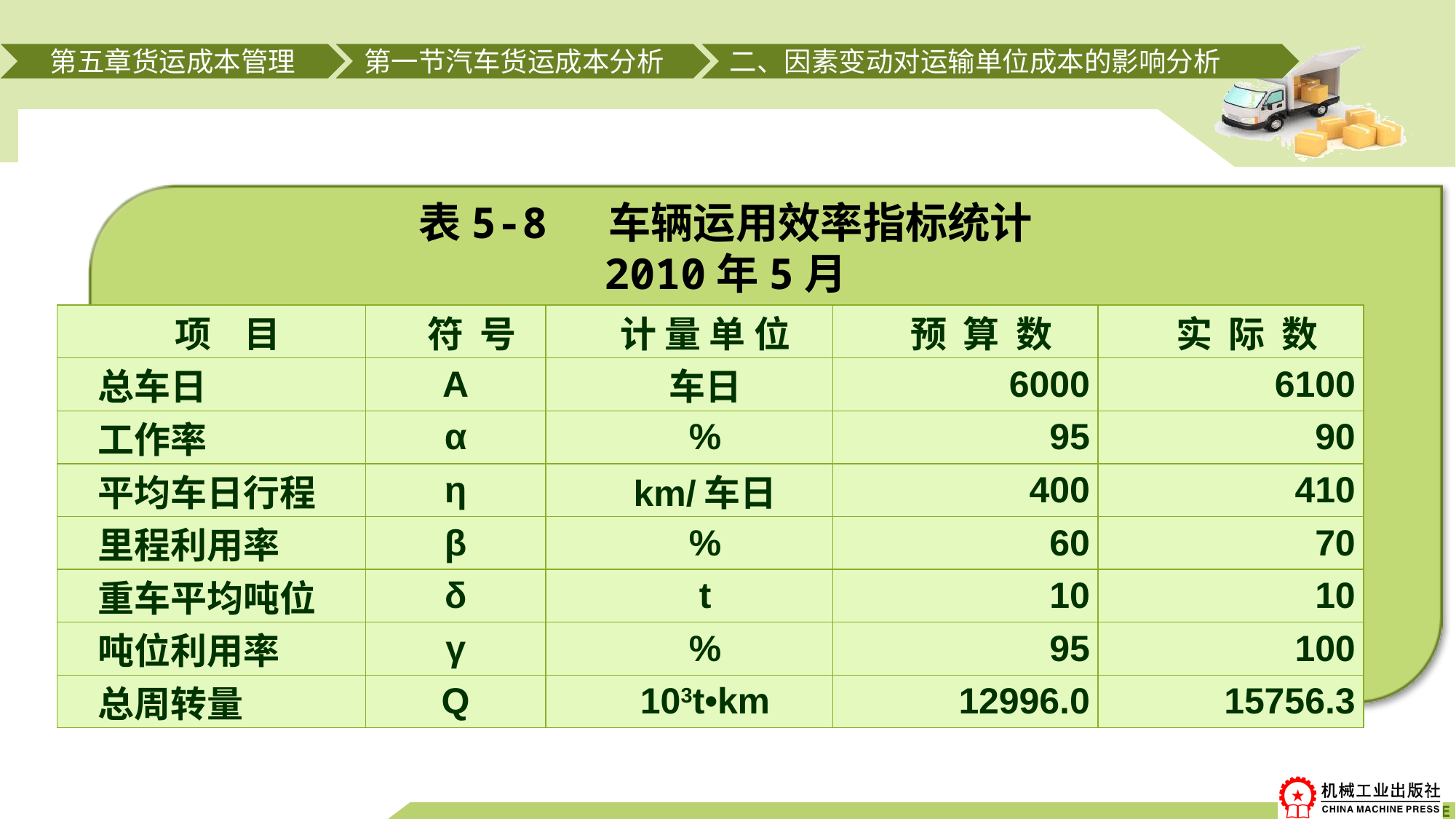

第五章货运成本管理
第一节汽车货运成本分析
二、因素变动对运输单位成本的影响分析

表5-8  车辆运用效率指标统计
2010年5月
# 表5-8  车辆运用效率指标统计 2010年5月
| 项 目 | 符 号 | 计 量 单 位 | 预 算 数 | 实 际 数 |
| --- | --- | --- | --- | --- |
| 总车日 | Α | 车日 | 6000 | 6100 |
| 工作率 | α | % | 95 | 90 |
| 平均车日行程 | η | km/车日 | 400 | 410 |
| 里程利用率 | β | % | 60 | 70 |
| 重车平均吨位 | δ | t | 10 | 10 |
| 吨位利用率 | γ | % | 95 | 100 |
| 总周转量 | Q | 103t•km | 12996.0 | 15756.3 |